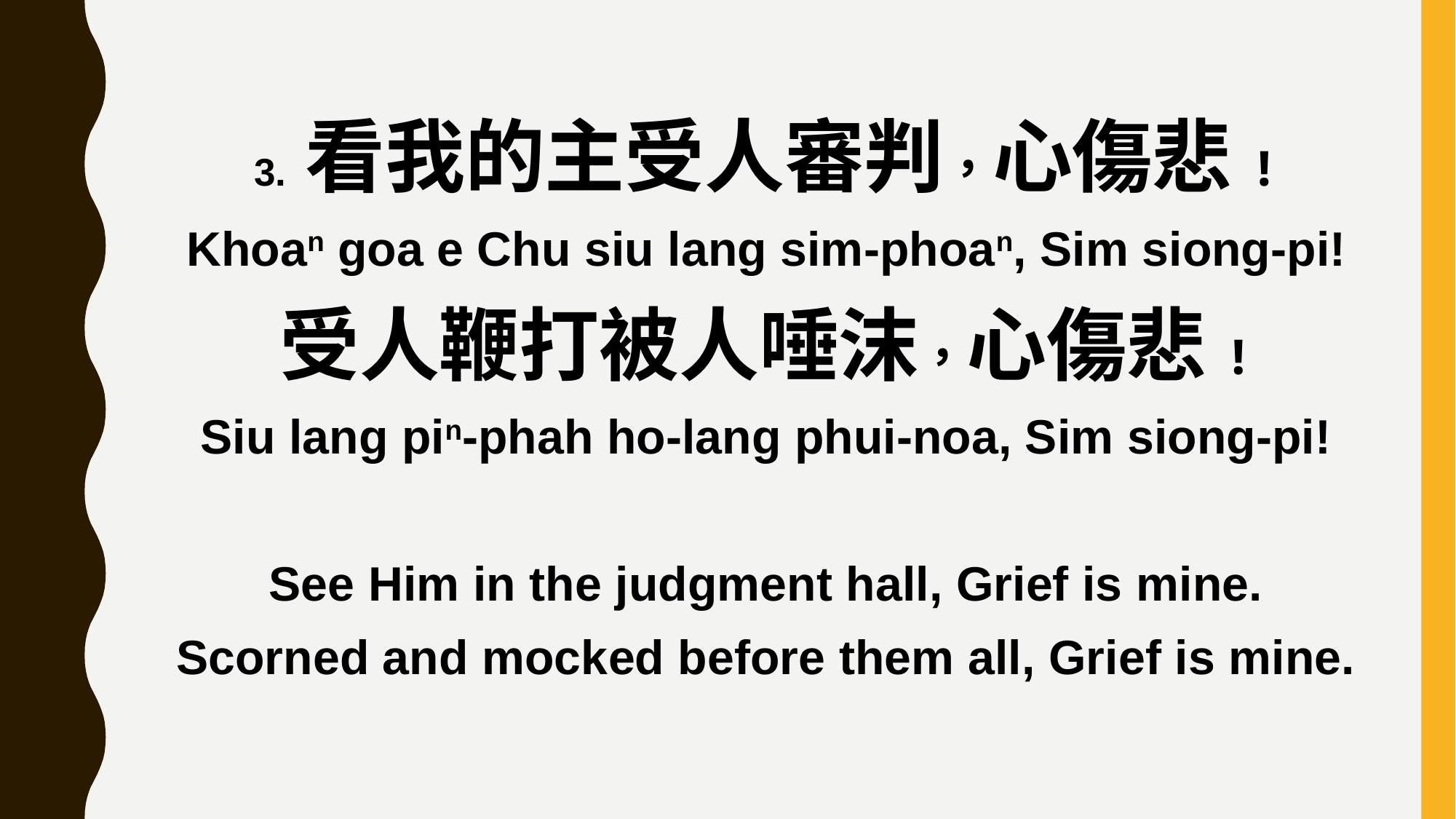

3. 看我的主受人審判，心傷悲!
Khoan goa e Chu siu lang sim-phoan, Sim siong-pi!
受人鞭打被人唾沫，心傷悲!
Siu lang pin-phah ho-lang phui-noa, Sim siong-pi!

See Him in the judgment hall, Grief is mine.
Scorned and mocked before them all, Grief is mine.